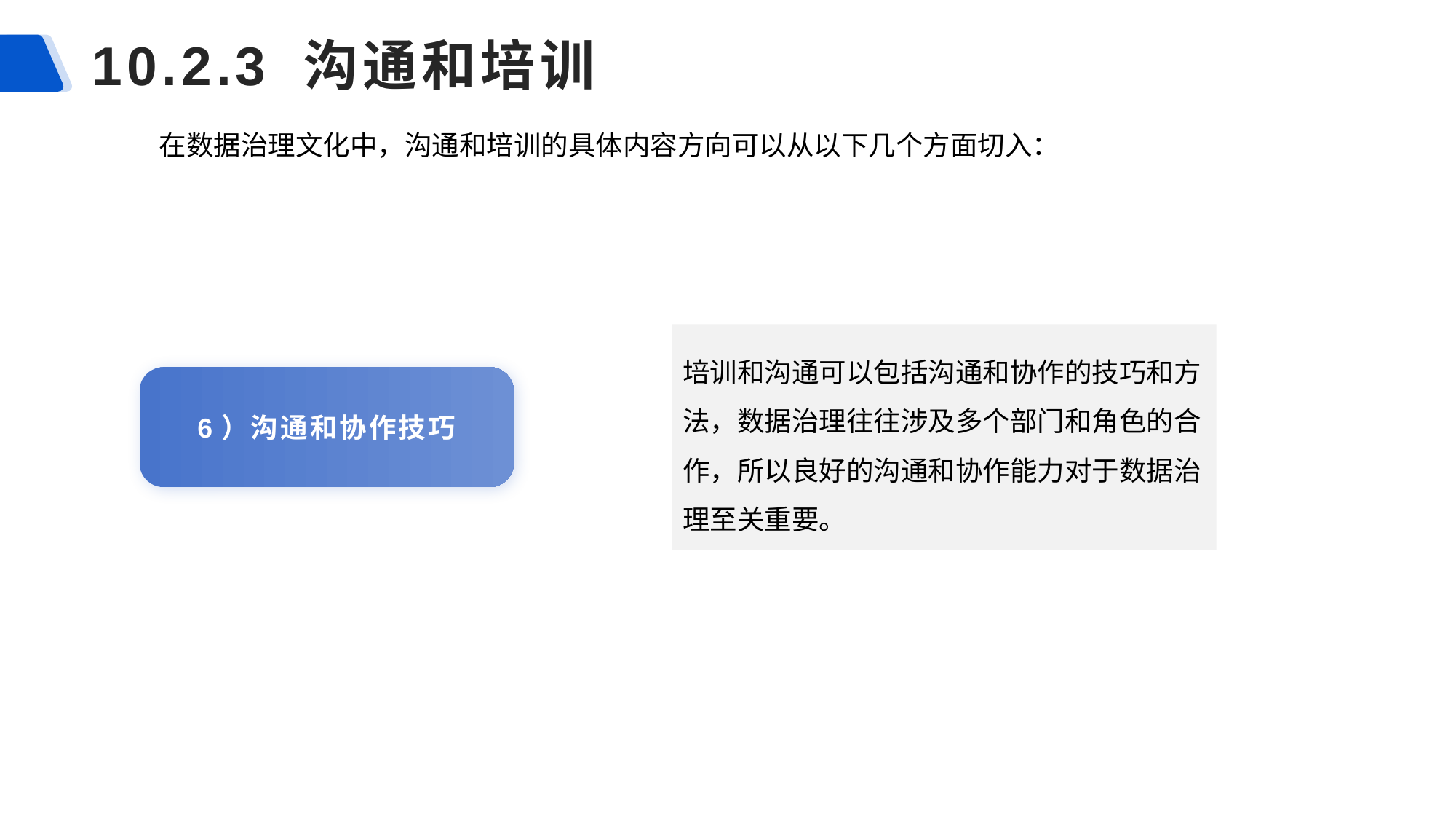

# 10.2.3 沟通和培训
在数据治理文化中，沟通和培训的具体内容方向可以从以下几个方面切入：
培训和沟通可以包括沟通和协作的技巧和方法，数据治理往往涉及多个部门和角色的合作，所以良好的沟通和协作能力对于数据治理至关重要。
6）沟通和协作技巧